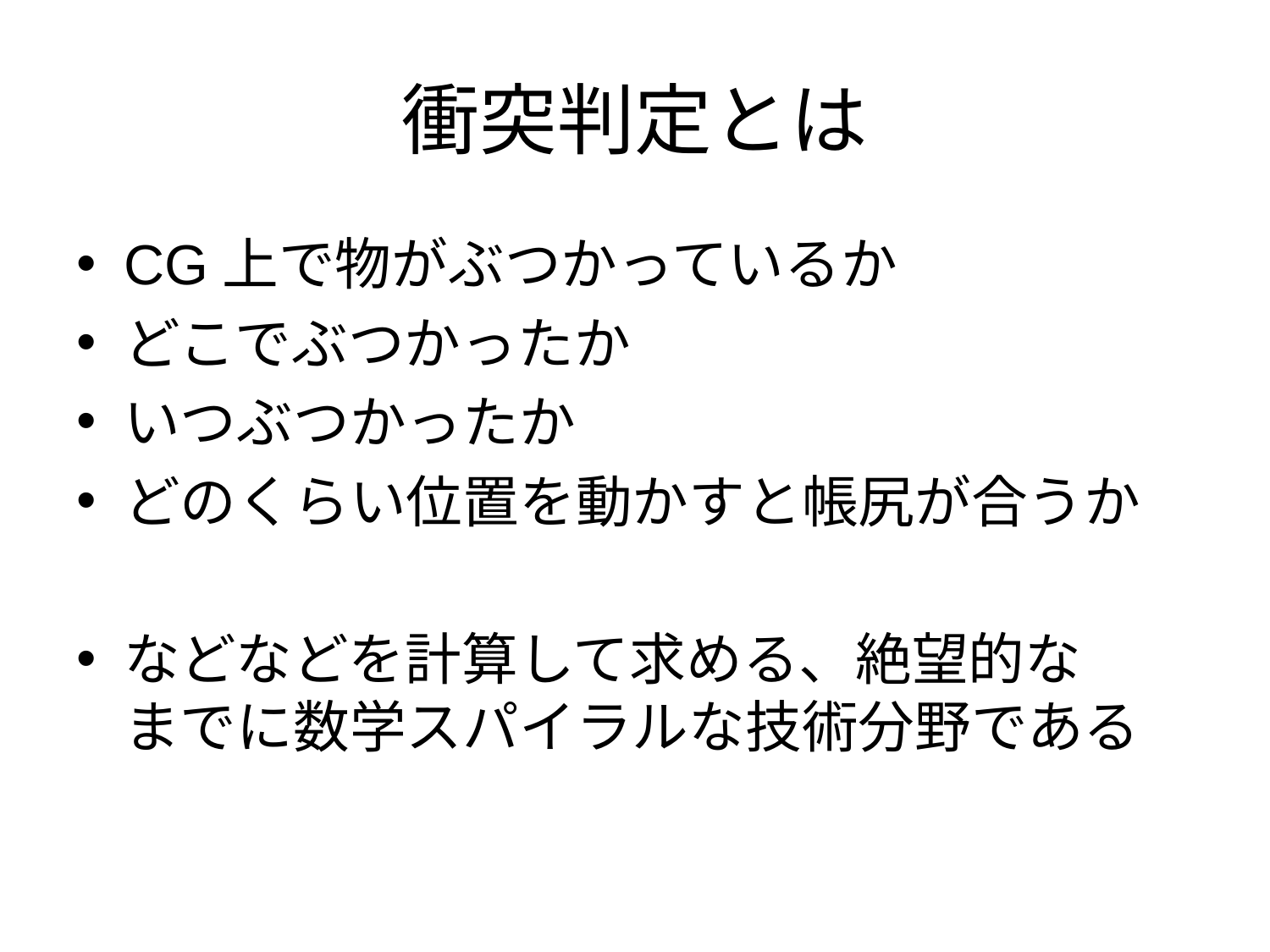

# 衝突判定とは
CG上で物がぶつかっているか
どこでぶつかったか
いつぶつかったか
どのくらい位置を動かすと帳尻が合うか

などなどを計算して求める、絶望的な
までに数学スパイラルな技術分野である